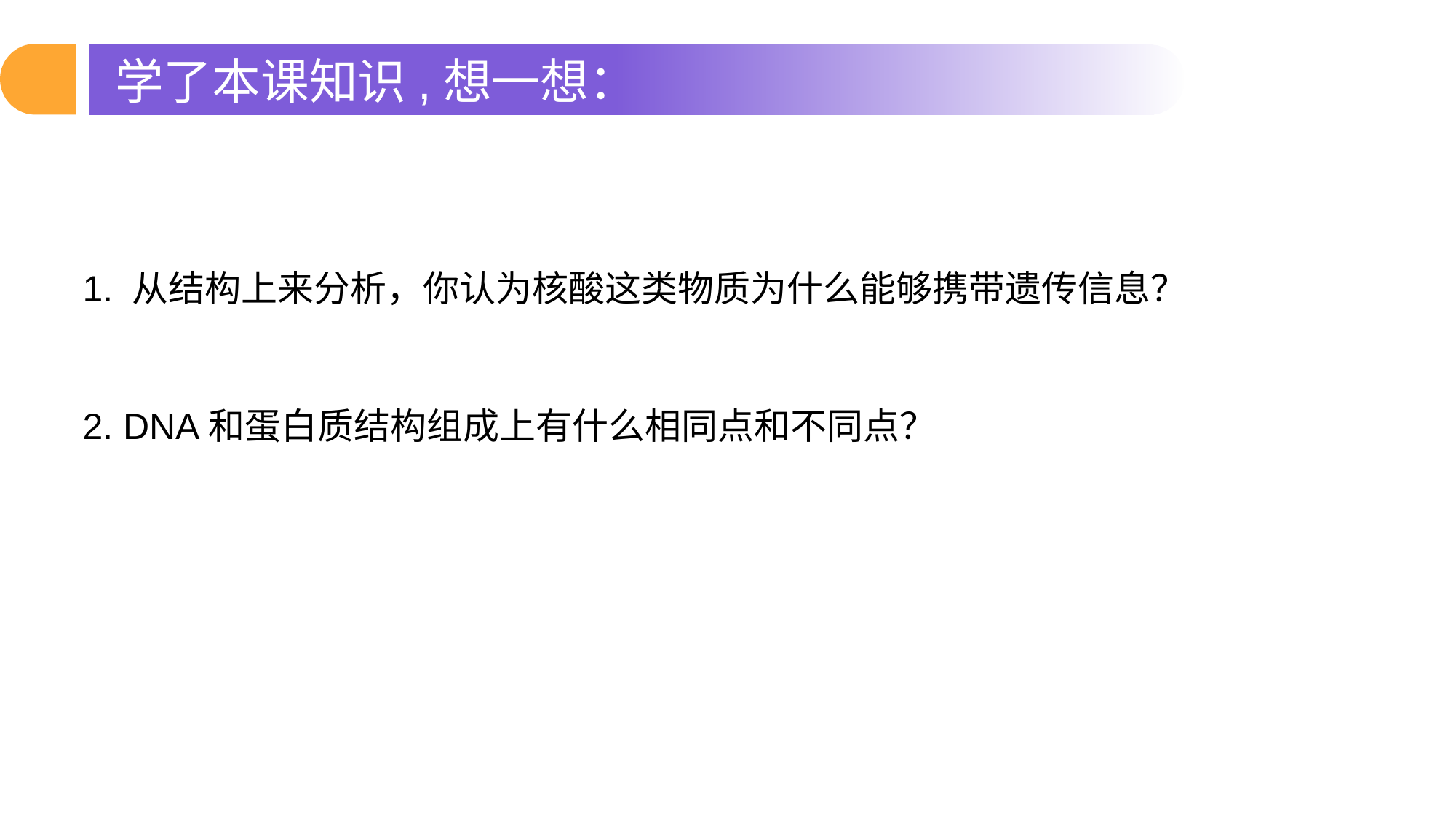

学了本课知识,想一想：

1. 从结构上来分析，你认为核酸这类物质为什么能够携带遗传信息？
2. DNA和蛋白质结构组成上有什么相同点和不同点？